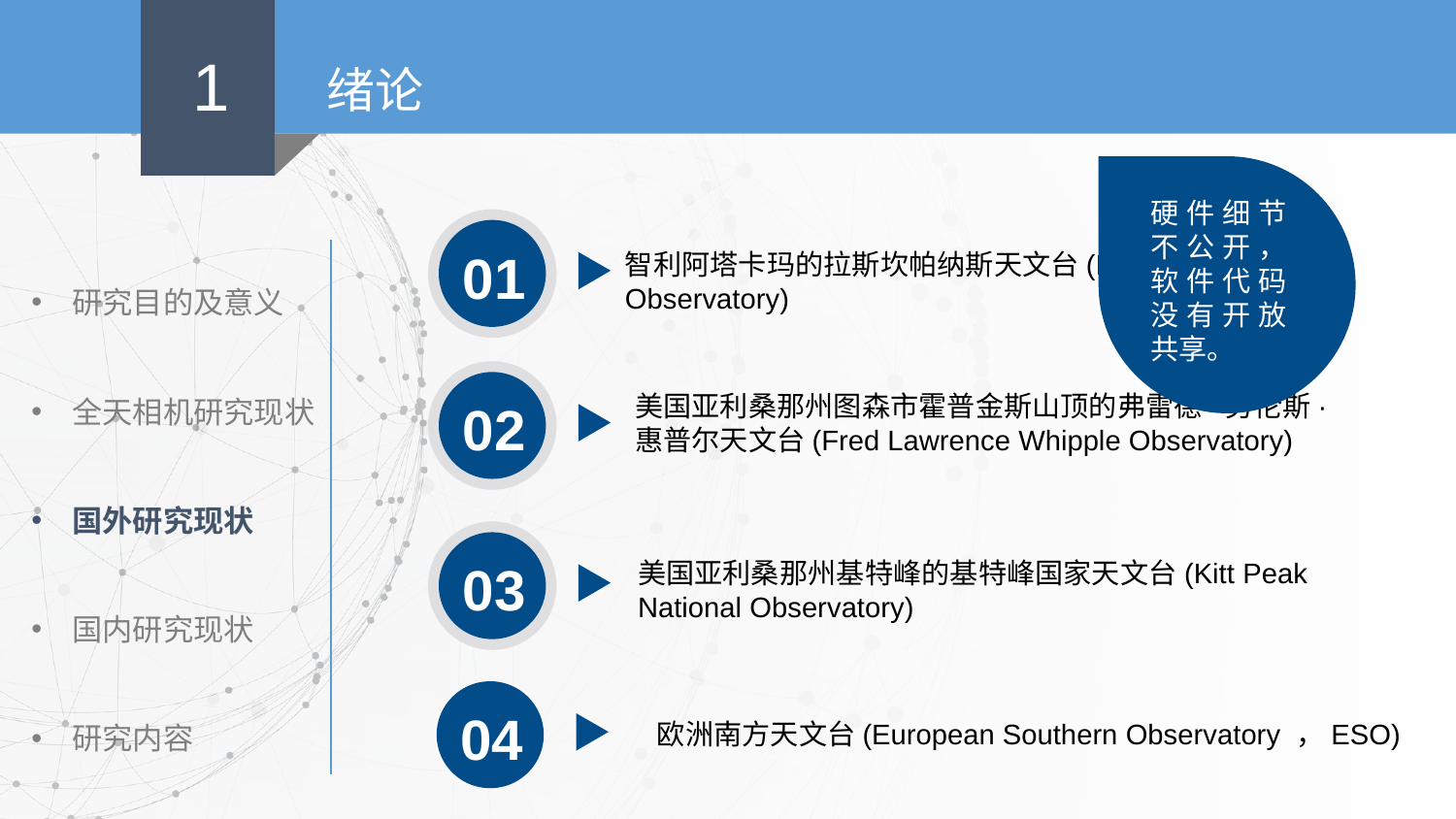

1
绪论

硬件细节不公开，软件代码没有开放共享。
研究目的及意义
全天相机研究现状
国外研究现状
国内研究现状
研究内容

01
智利阿塔卡玛的拉斯坎帕纳斯天文台(Las Campanas Observatory)

美国亚利桑那州图森市霍普金斯山顶的弗雷德·劳伦斯·惠普尔天文台(Fred Lawrence Whipple Observatory)
02

03
美国亚利桑那州基特峰的基特峰国家天文台(Kitt Peak National Observatory)

04
欧洲南方天文台(European Southern Observatory ，ESO)